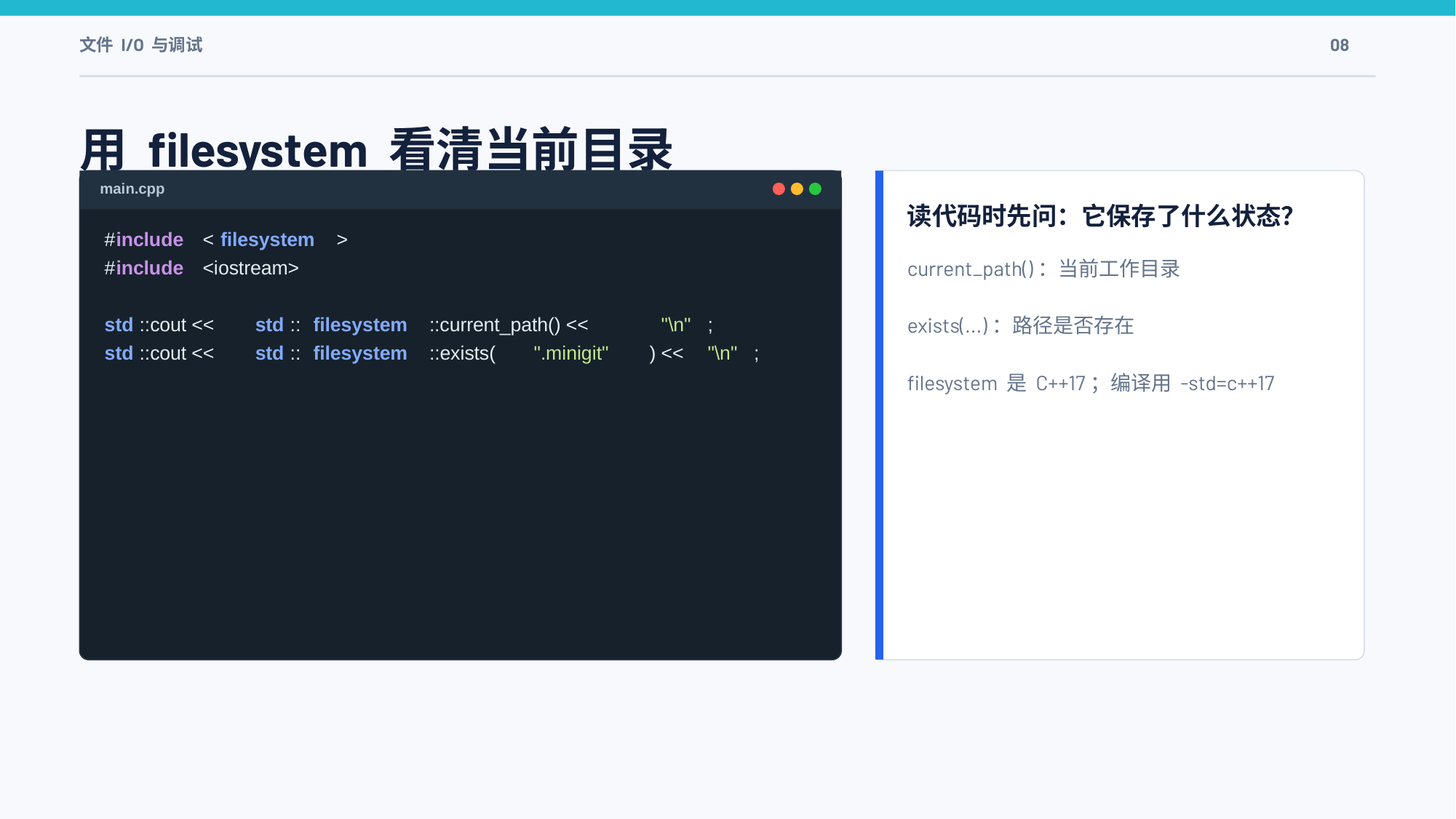

文件 I/O 与调试
08

用 filesystem 看清当前目录

main.cpp

读代码时先问：它保存了什么状态？
#
include
 <
filesystem
>
current_path()：当前工作目录

exists(...)：路径是否存在

filesystem 是 C++17；编译用 -std=c++17
#
include
 <iostream>

std
::cout <<
std
::
filesystem
::current_path() <<
"\n"
;
std
::cout <<
std
::
filesystem
::exists(
".minigit"
) <<
"\n"
;